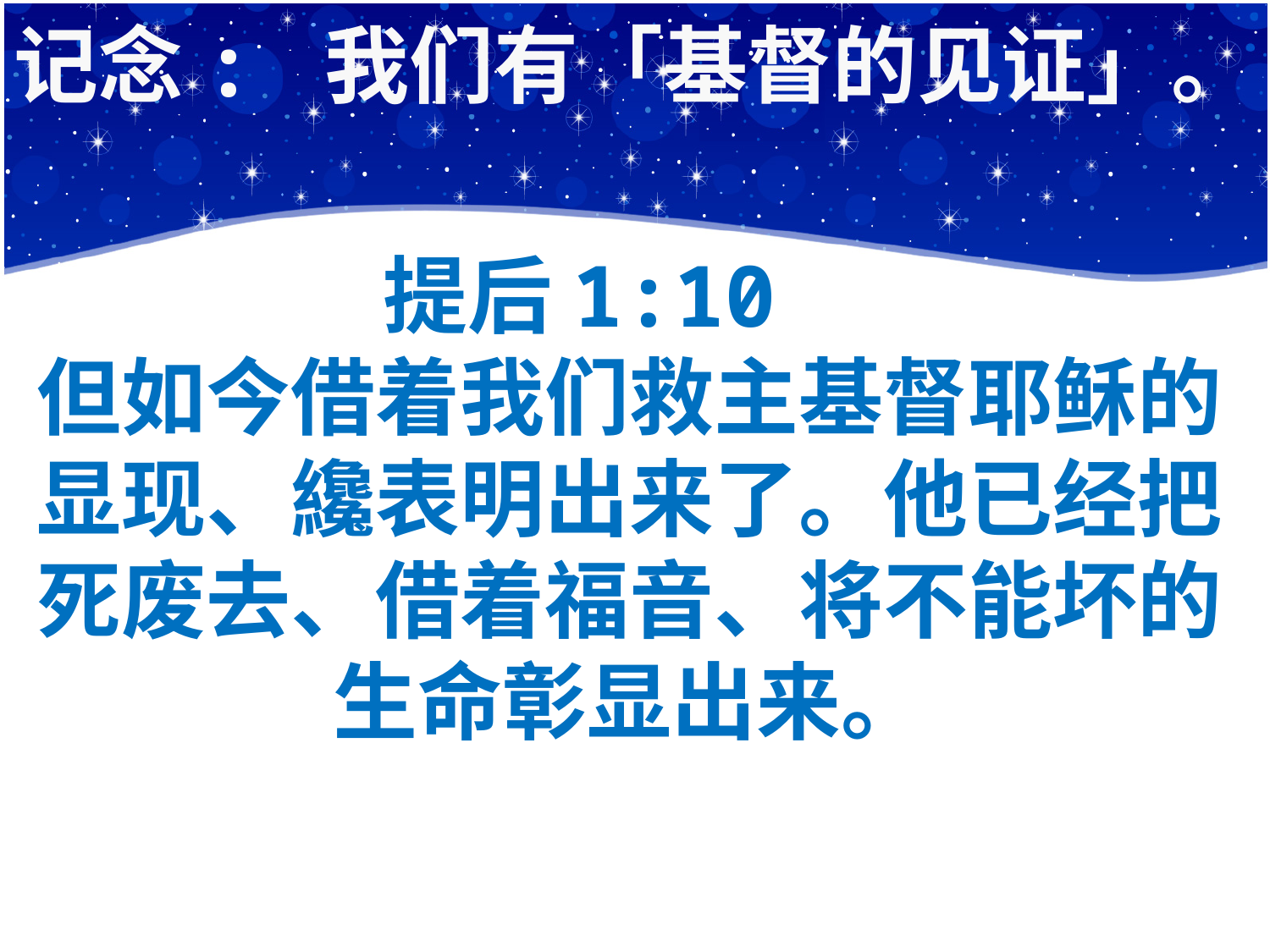

记念: 我们有「基督的见证」。
提后1:10
但如今借着我们救主基督耶稣的显现、纔表明出来了。他已经把死废去、借着福音、将不能坏的生命彰显出来。